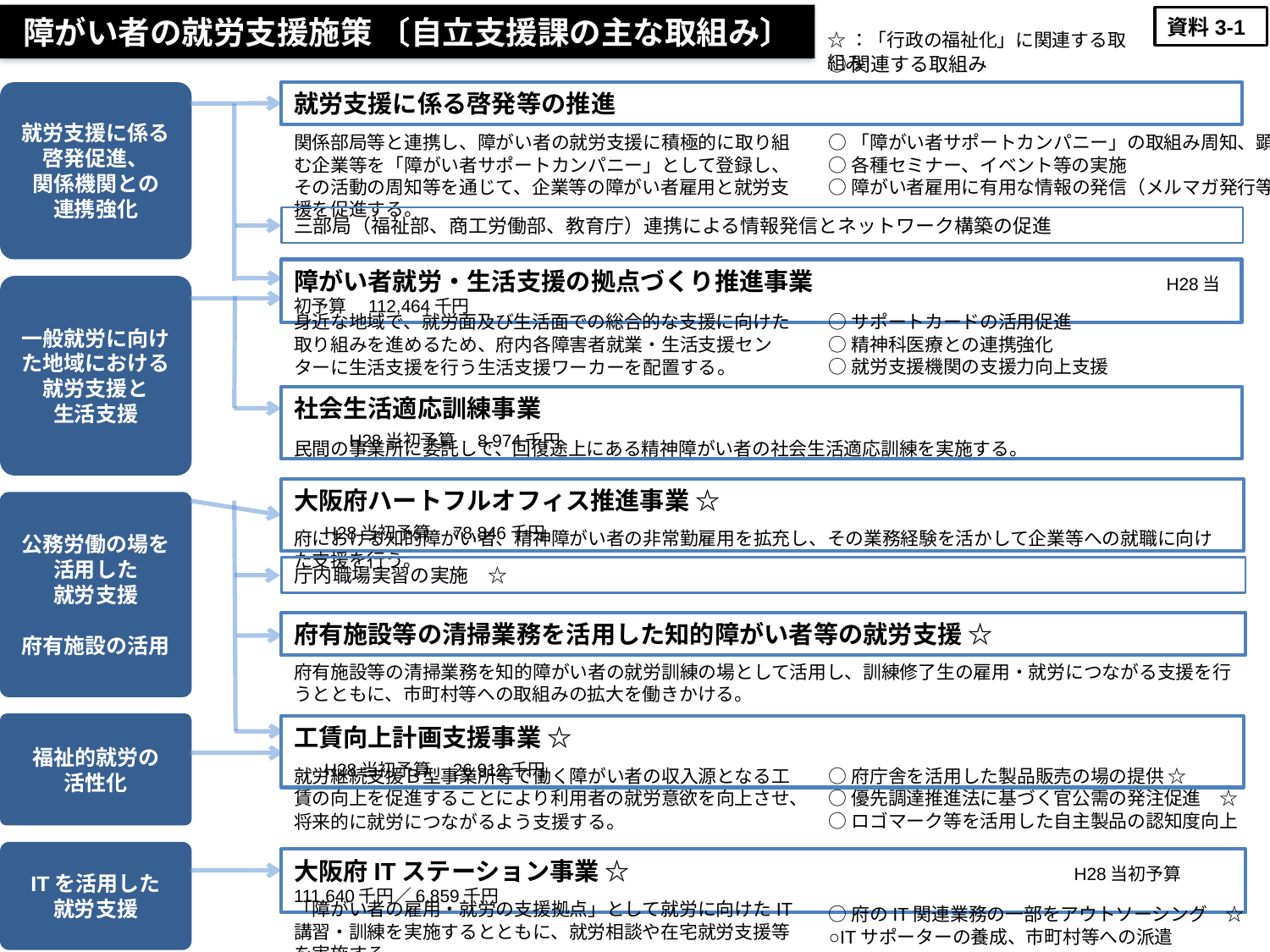

障がい者の就労支援施策 〔自立支援課の主な取組み〕
資料3-1
☆：「行政の福祉化」に関連する取組み
○関連する取組み
就労支援に係る啓発等の推進
就労支援に係る啓発促進、
関係機関との
連携強化
○「障がい者サポートカンパニー」の取組み周知、顕彰
○各種セミナー、イベント等の実施
○障がい者雇用に有用な情報の発信（メルマガ発行等）
関係部局等と連携し、障がい者の就労支援に積極的に取り組む企業等を「障がい者サポートカンパニー」として登録し、その活動の周知等を通じて、企業等の障がい者雇用と就労支援を促進する。
三部局（福祉部、商工労働部、教育庁）連携による情報発信とネットワーク構築の促進
障がい者就労・生活支援の拠点づくり推進事業　　　　　　　　　　　　　　H28当初予算　112,464千円
一般就労に向けた地域における
就労支援と
生活支援
身近な地域で、就労面及び生活面での総合的な支援に向けた取り組みを進めるため、府内各障害者就業・生活支援センターに生活支援を行う生活支援ワーカーを配置する。
○サポートカードの活用促進
○精神科医療との連携強化
○就労支援機関の支援力向上支援
社会生活適応訓練事業　　　　　　　　　　　　　　　　　　　　　　　　　　　　　H28当初予算　8,974千円
民間の事業所に委託して、回復途上にある精神障がい者の社会生活適応訓練を実施する。
大阪府ハートフルオフィス推進事業 ☆　　　　　　　　　　　　　　　　　　　　　H28当初予算　78,846千円
公務労働の場を活用した
就労支援

府有施設の活用
府における知的障がい者、精神障がい者の非常勤雇用を拡充し、その業務経験を活かして企業等への就職に向けた支援を行う。
庁内職場実習の実施　☆
府有施設等の清掃業務を活用した知的障がい者等の就労支援 ☆
府有施設等の清掃業務を知的障がい者の就労訓練の場として活用し、訓練修了生の雇用・就労につながる支援を行うとともに、市町村等への取組みの拡大を働きかける。
福祉的就労の
活性化
工賃向上計画支援事業 ☆　　　　　　　　　　　　　　　　　　　　　　　　　　　H28当初予算　26,912千円
就労継続支援Ｂ型事業所等で働く障がい者の収入源となる工賃の向上を促進することにより利用者の就労意欲を向上させ、将来的に就労につながるよう支援する。
○府庁舎を活用した製品販売の場の提供 ☆
○優先調達推進法に基づく官公需の発注促進　☆
○ロゴマーク等を活用した自主製品の認知度向上
ITを活用した
就労支援
大阪府ITステーション事業 ☆　　　　　　　　　　　　　　　　   　H28当初予算　111,640千円／6,859千円
「障がい者の雇用・就労の支援拠点」として就労に向けたIT講習・訓練を実施するとともに、就労相談や在宅就労支援等を実施する。
○府のIT関連業務の一部をアウトソーシング　☆
○ITサポーターの養成、市町村等への派遣